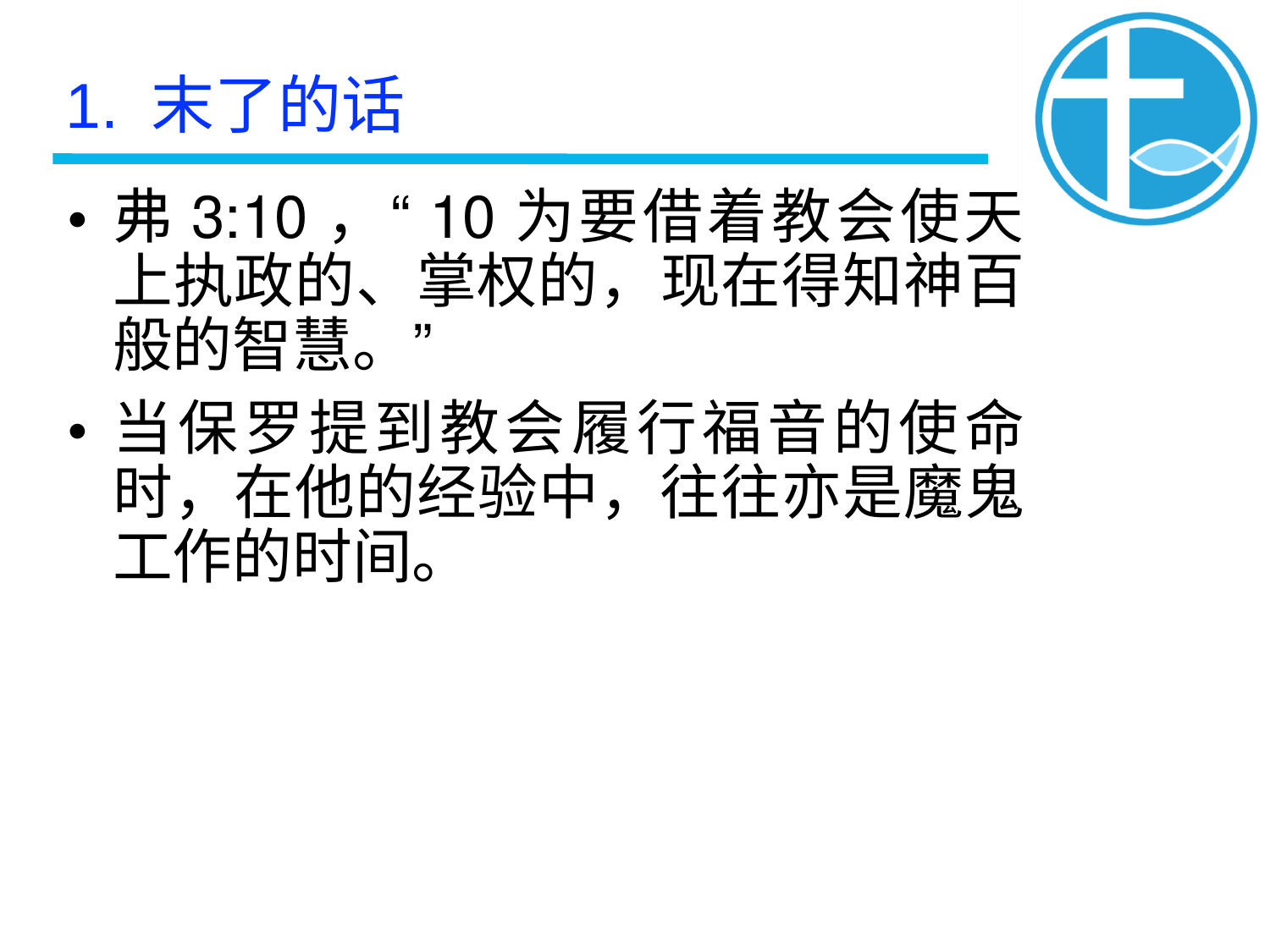

1. 末了的话
弗3:10，“10为要借着教会使天上执政的、掌权的，现在得知神百般的智慧。”
当保罗提到教会履行福音的使命时，在他的经验中，往往亦是魔鬼工作的时间。